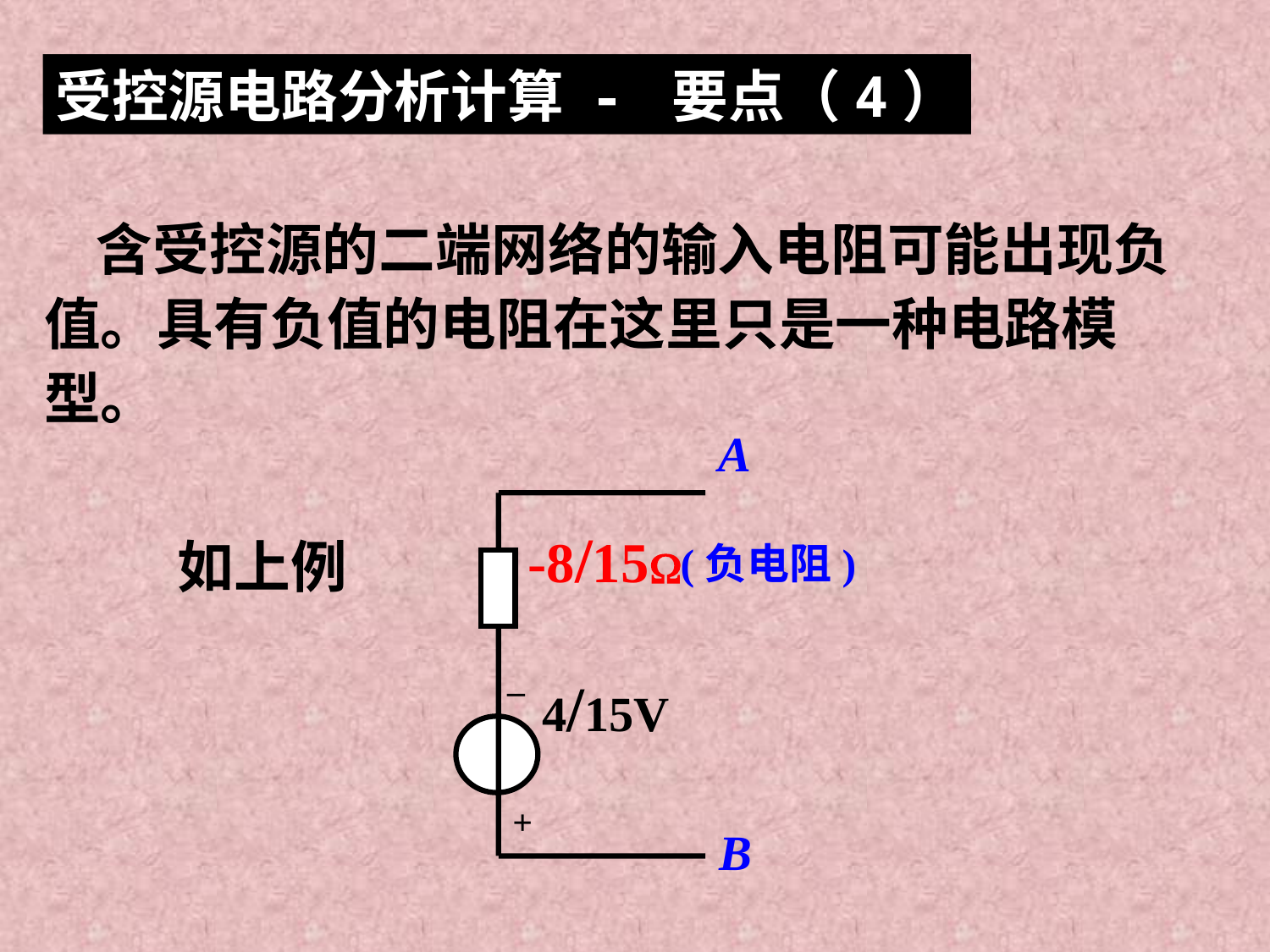

受控源电路分析计算 - 要点（4）
   含受控源的二端网络的输入电阻可能出现负值。具有负值的电阻在这里只是一种电路模型。
A

-8/15Ω
(负电阻)

_
4/15V

+
B

如上例